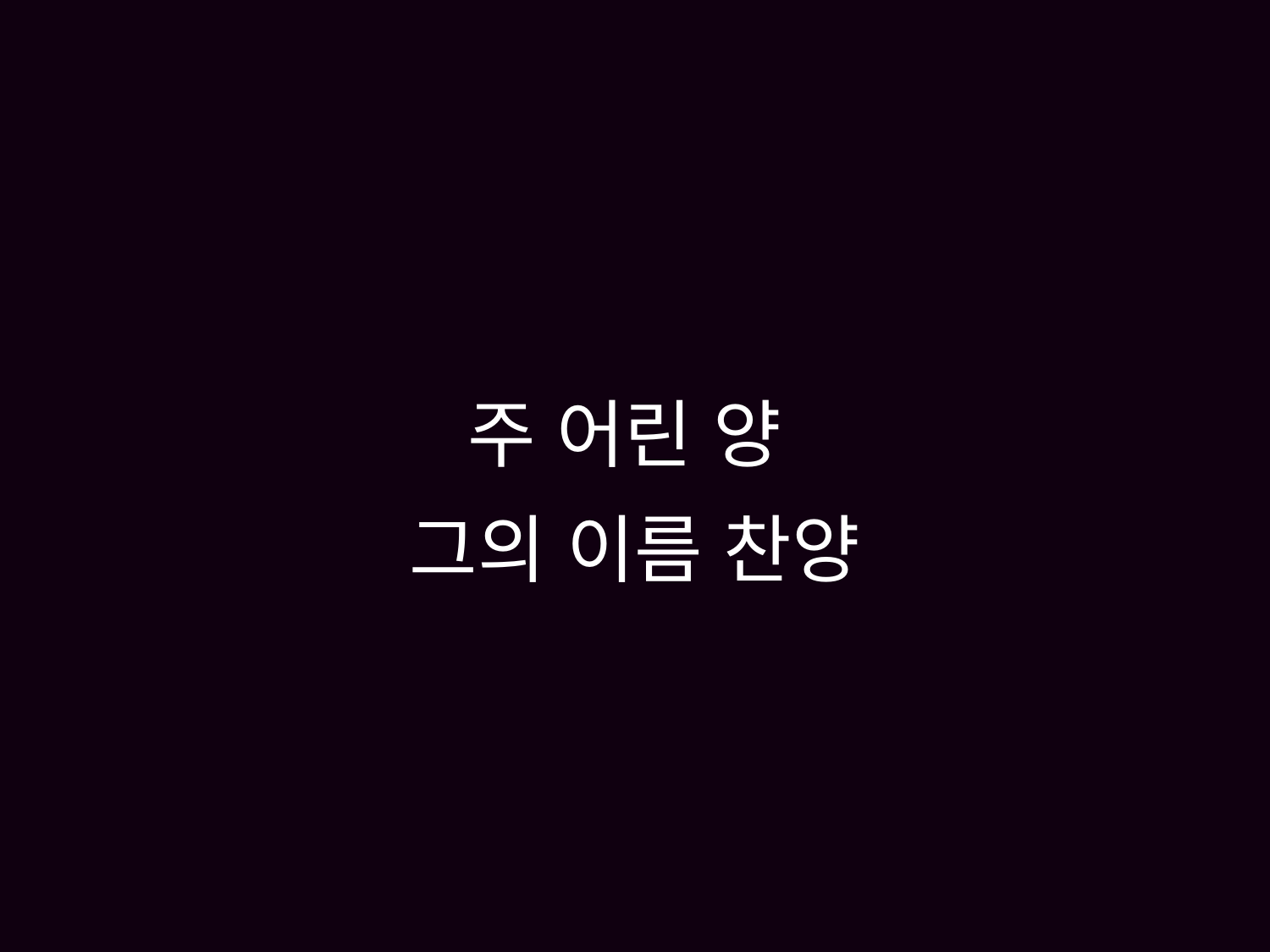

# 주 어린 양 그의 이름 찬양